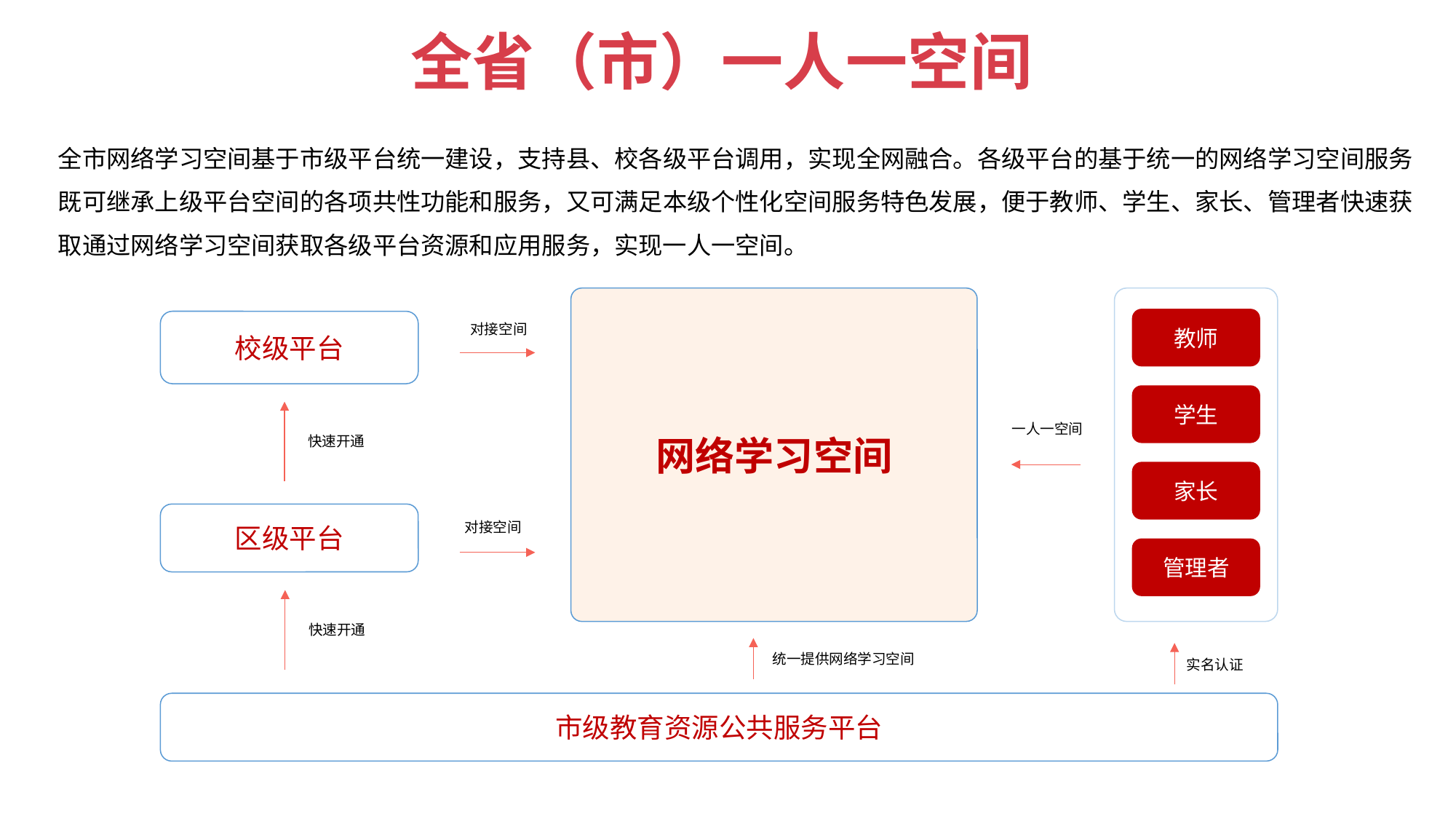

# 全省（市）一人一空间
全市网络学习空间基于市级平台统一建设，支持县、校各级平台调用，实现全网融合。各级平台的基于统一的网络学习空间服务既可继承上级平台空间的各项共性功能和服务，又可满足本级个性化空间服务特色发展，便于教师、学生、家长、管理者快速获取通过网络学习空间获取各级平台资源和应用服务，实现一人一空间。
网络学习空间

教师
校级平台
对接空间
学生
一人一空间
快速开通
家长
区级平台
对接空间
管理者
快速开通
统一提供网络学习空间
实名认证
市级教育资源公共服务平台